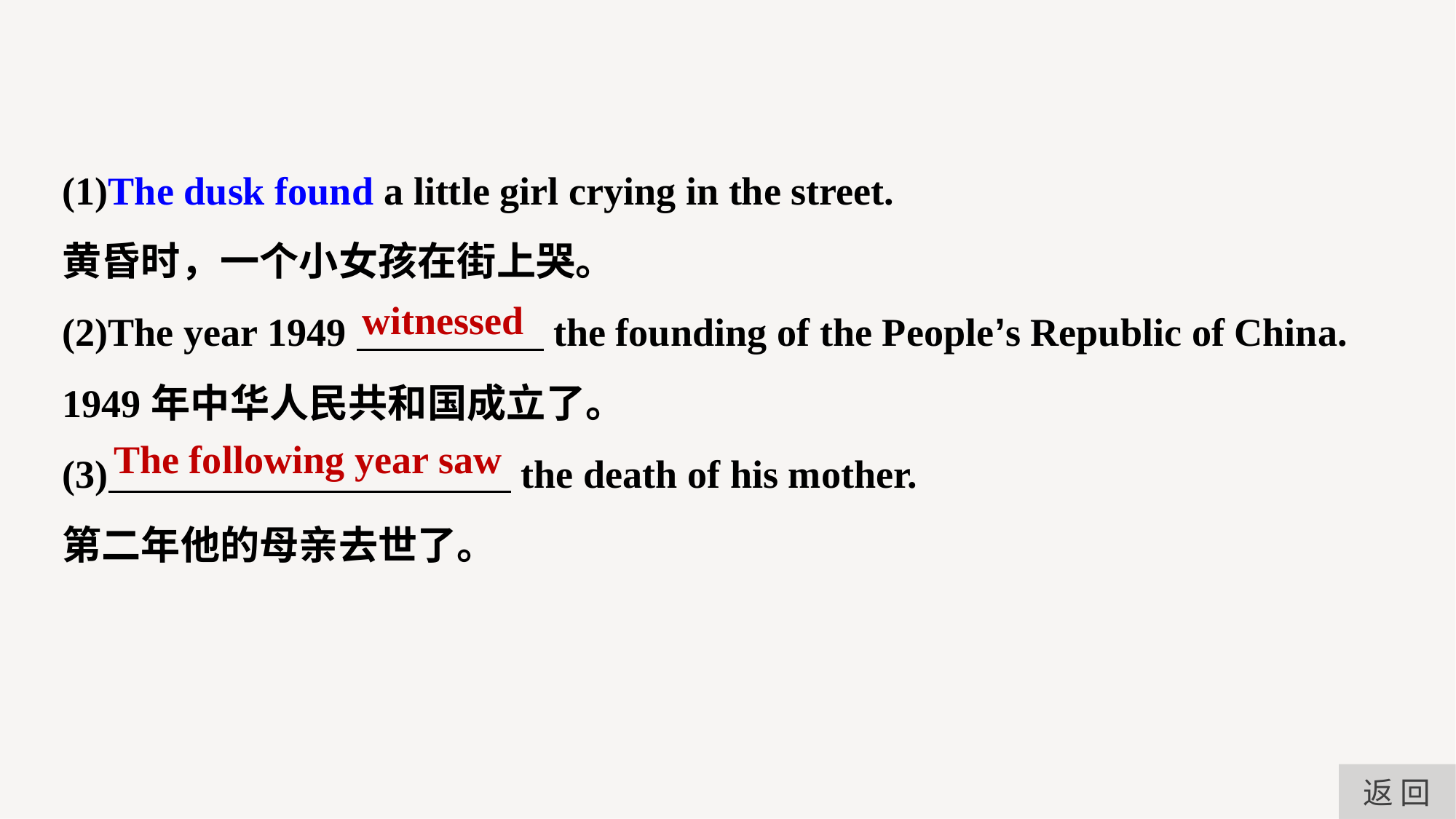

(1)The dusk found a little girl crying in the street.
黄昏时，一个小女孩在街上哭。
(2)The year 1949                     the founding of the People’s Republic of China.
1949年中华人民共和国成立了。
(3)                                          the death of his mother.
第二年他的母亲去世了。
witnessed
The following year saw
返 回